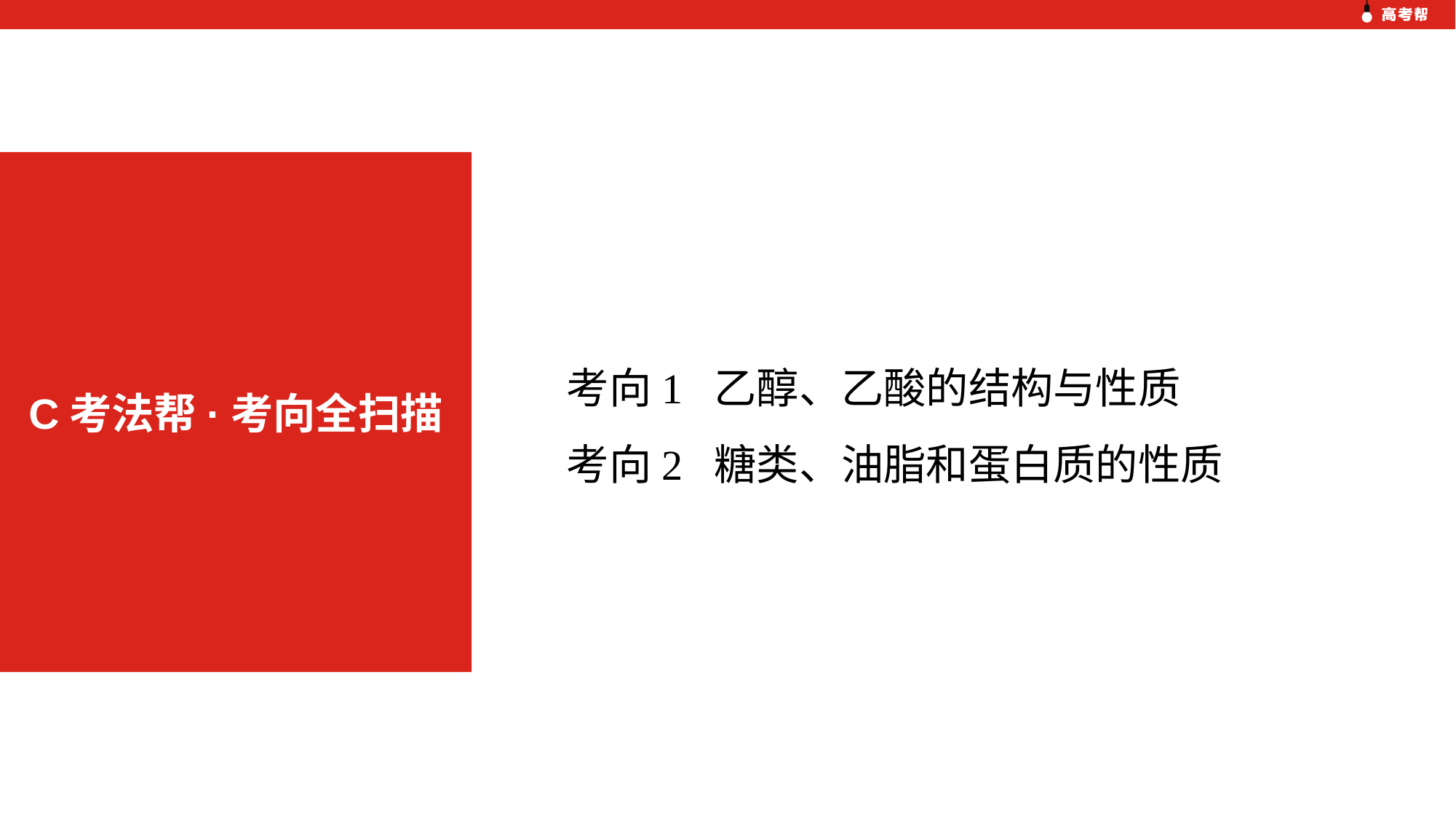

考向1  乙醇、乙酸的结构与性质
考向2  糖类、油脂和蛋白质的性质
C考法帮·考向全扫描